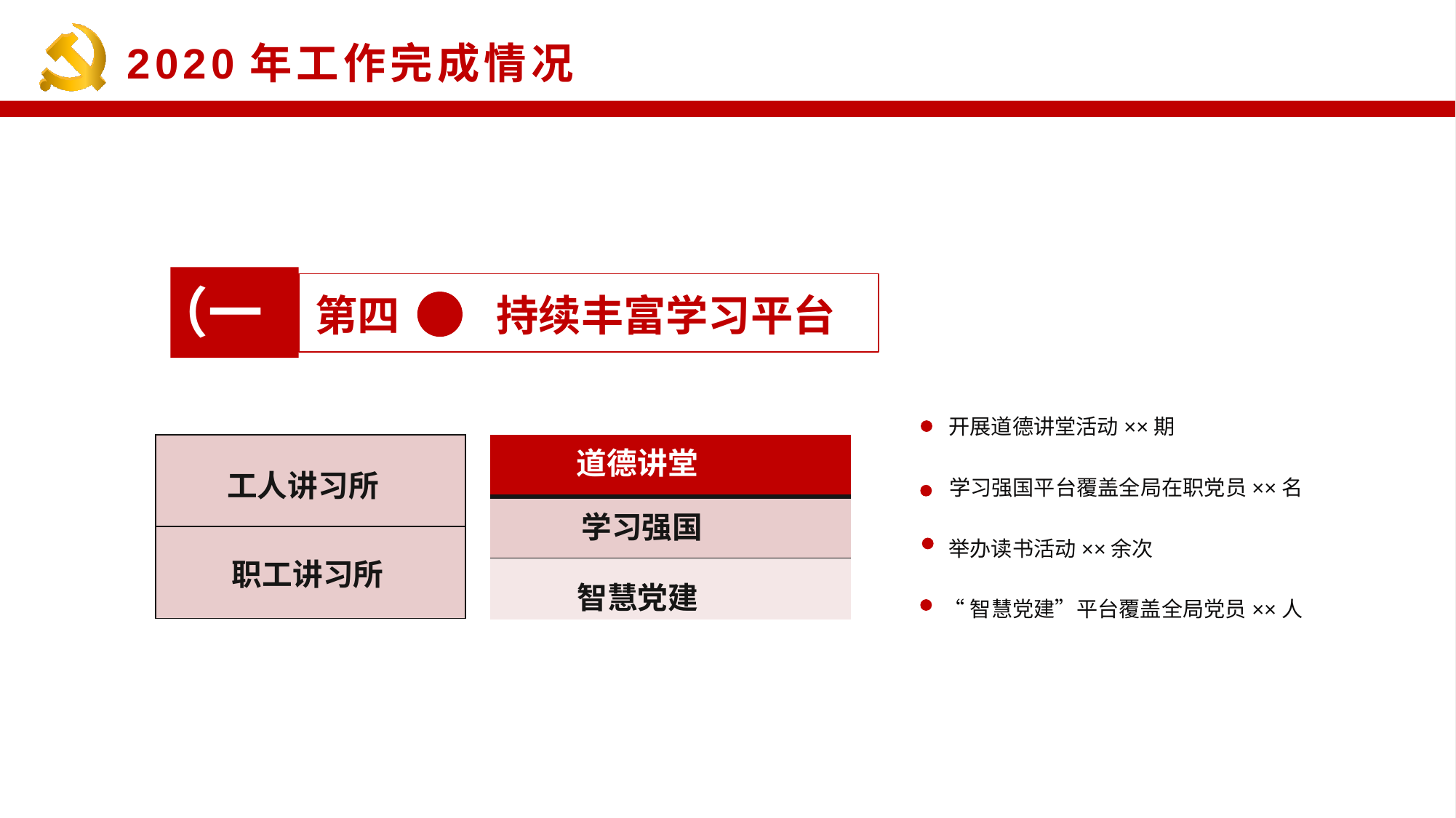

（一）

第四

持续丰富学习平台
开展道德讲堂活动××期

学习强国平台覆盖全局在职党员××名
举办读书活动××余次
“智慧党建”平台覆盖全局党员××人
道德讲堂
工人讲习所
学习强国
职工讲习所
智慧党建
|  |
| --- |
|  |
|  |
| --- |
|  |
|  |